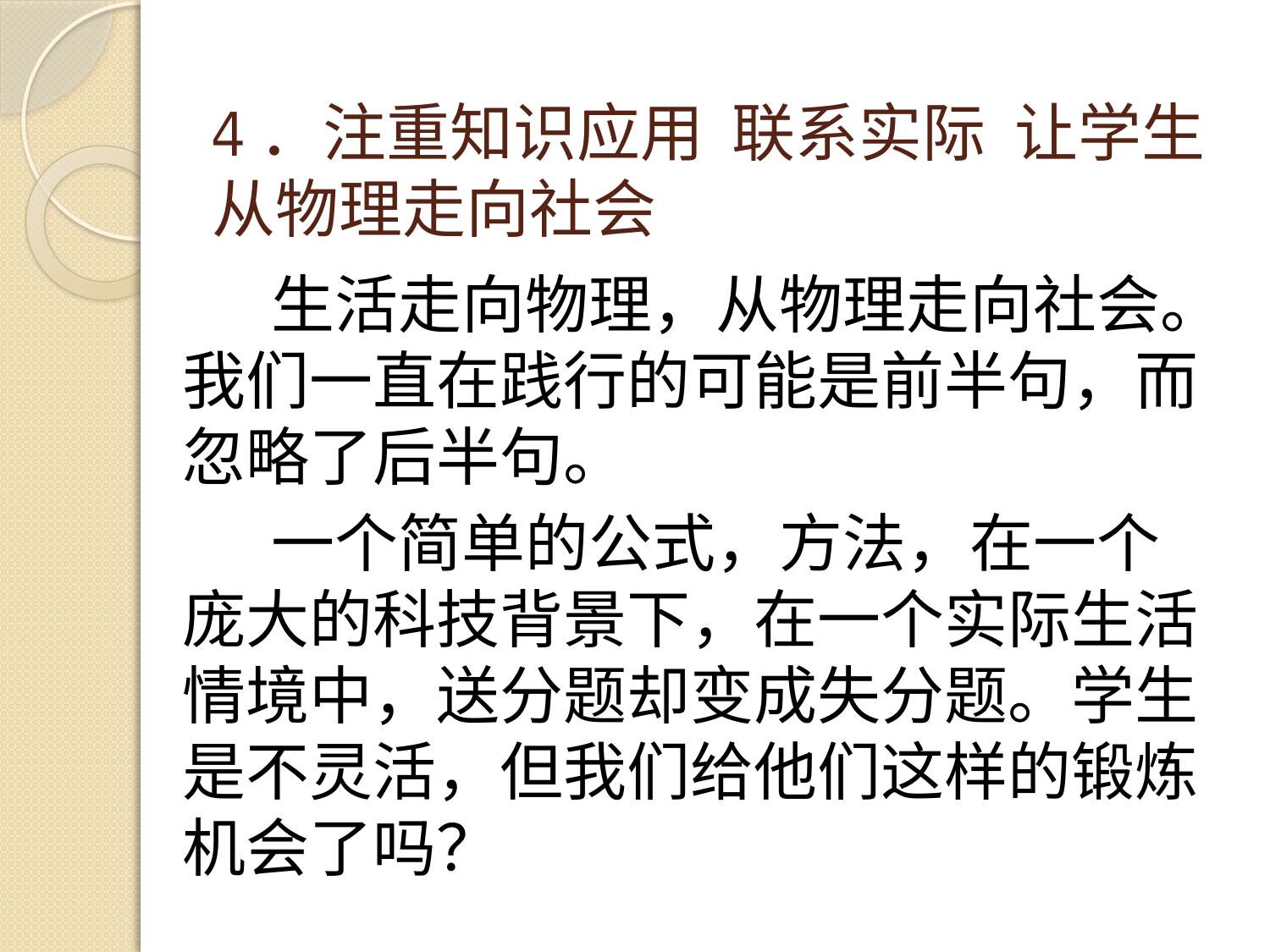

# 4．注重知识应用  联系实际  让学生从物理走向社会
         生活走向物理，从物理走向社会。我们一直在践行的可能是前半句，而忽略了后半句。
        一个简单的公式，方法，在一个庞大的科技背景下，在一个实际生活情境中，送分题却变成失分题。学生是不灵活，但我们给他们这样的锻炼机会了吗？